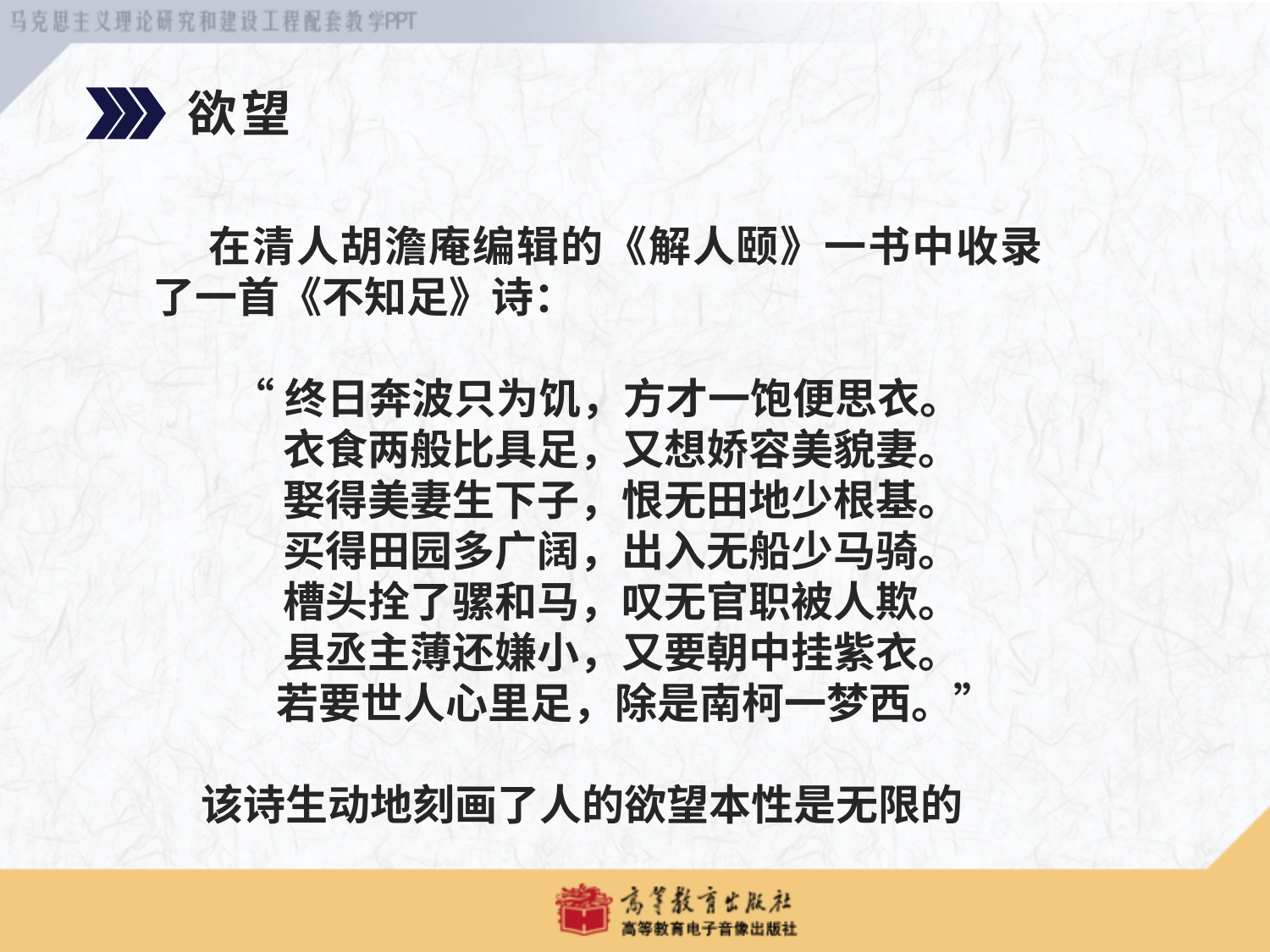

欲望

    在清人胡澹庵编辑的《解人颐》一书中收录了一首《不知足》诗：

“终日奔波只为饥，方才一饱便思衣。
    衣食两般比具足，又想娇容美貌妻。
    娶得美妻生下子，恨无田地少根基。
    买得田园多广阔，出入无船少马骑。
    槽头拴了骡和马，叹无官职被人欺。
    县丞主薄还嫌小，又要朝中挂紫衣。
       若要世人心里足，除是南柯一梦西。”

    该诗生动地刻画了人的欲望本性是无限的